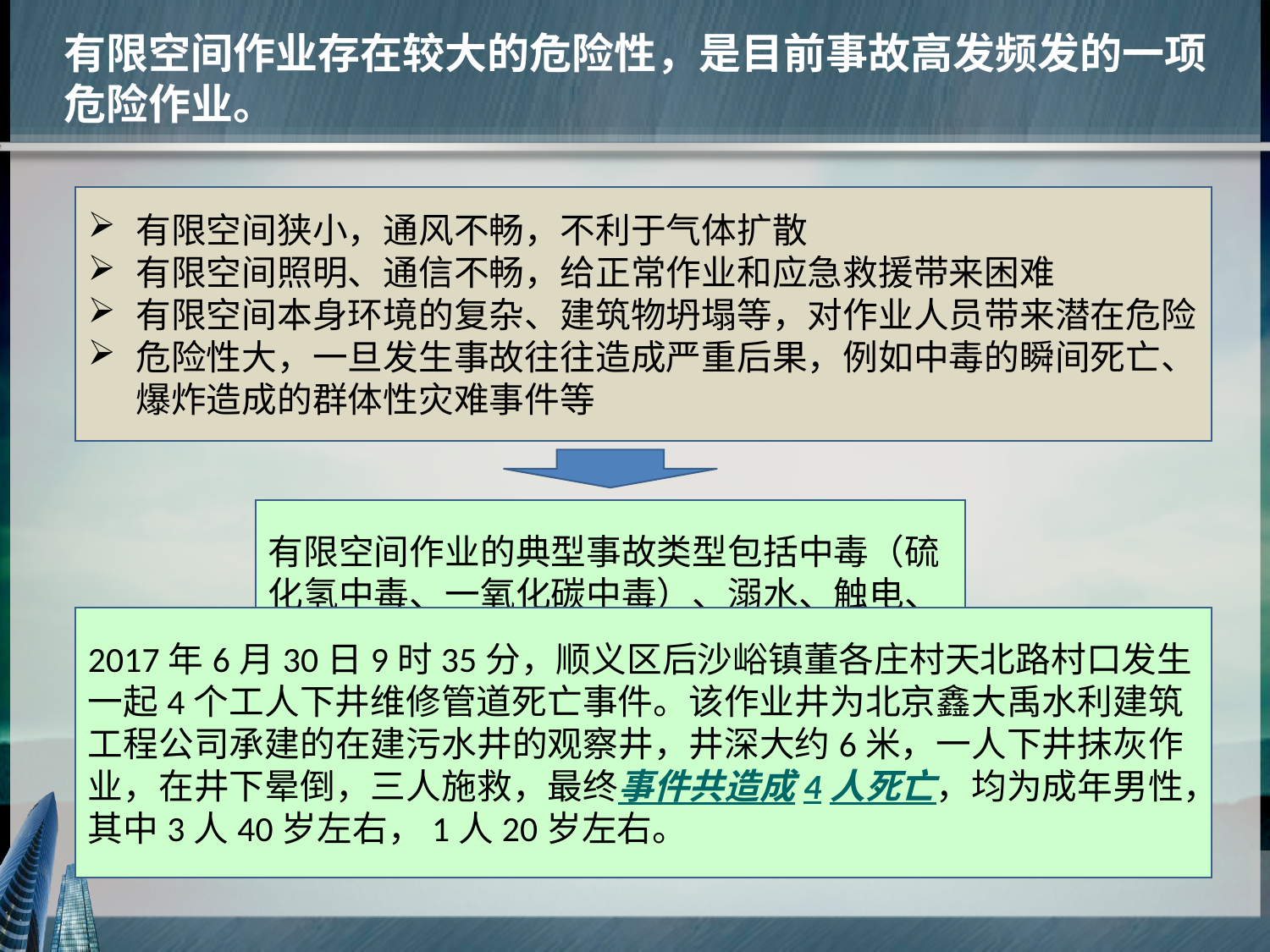

有限空间作业存在较大的危险性，是目前事故高发频发的一项危险作业。

有限空间狭小，通风不畅，不利于气体扩散
有限空间照明、通信不畅，给正常作业和应急救援带来困难
有限空间本身环境的复杂、建筑物坍塌等，对作业人员带来潜在危险
危险性大，一旦发生事故往往造成严重后果，例如中毒的瞬间死亡、爆炸造成的群体性灾难事件等

有限空间作业的典型事故类型包括中毒（硫化氢中毒、一氧化碳中毒）、溺水、触电、坠落、窒息、粉尘爆炸（金属粉尘爆炸、粮食粉尘爆炸）、淹溺、机械伤害、坍塌、物体打击、灼烫等。
2017年6月30日9时35分，顺义区后沙峪镇董各庄村天北路村口发生一起4个工人下井维修管道死亡事件。该作业井为北京鑫大禹水利建筑工程公司承建的在建污水井的观察井，井深大约6米，一人下井抹灰作业，在井下晕倒，三人施救，最终事件共造成4人死亡，均为成年男性，其中3人40岁左右，1人20岁左右。